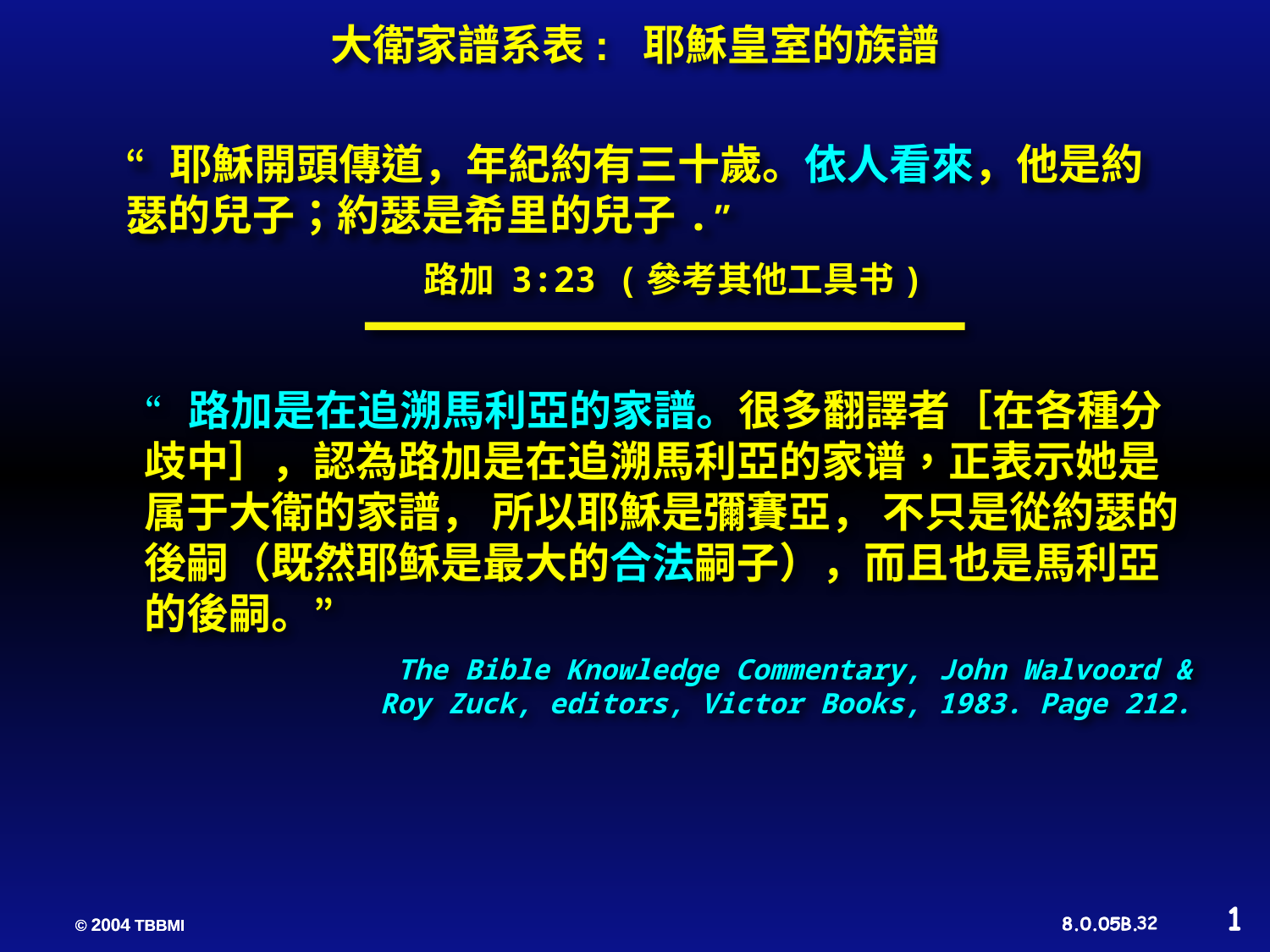

大衛家譜系表:  耶穌皇室的族譜
“耶穌開頭傳道，年紀約有三十歲。依人看來，他是約瑟的兒子；約瑟是希里的兒子.”
                                    路加 3:23 (參考其他工具书)

“路加是在追溯馬利亞的家譜。很多翻譯者［在各種分歧中］，認為路加是在追溯馬利亞的家谱，正表示她是属于大衛的家譜， 所以耶穌是彌賽亞， 不只是從約瑟的後嗣（既然耶稣是最大的合法嗣子），而且也是馬利亞的後嗣。”
              The Bible Knowledge Commentary, John Walvoord & Roy Zuck, editors, Victor Books, 1983. Page 212.

1

32